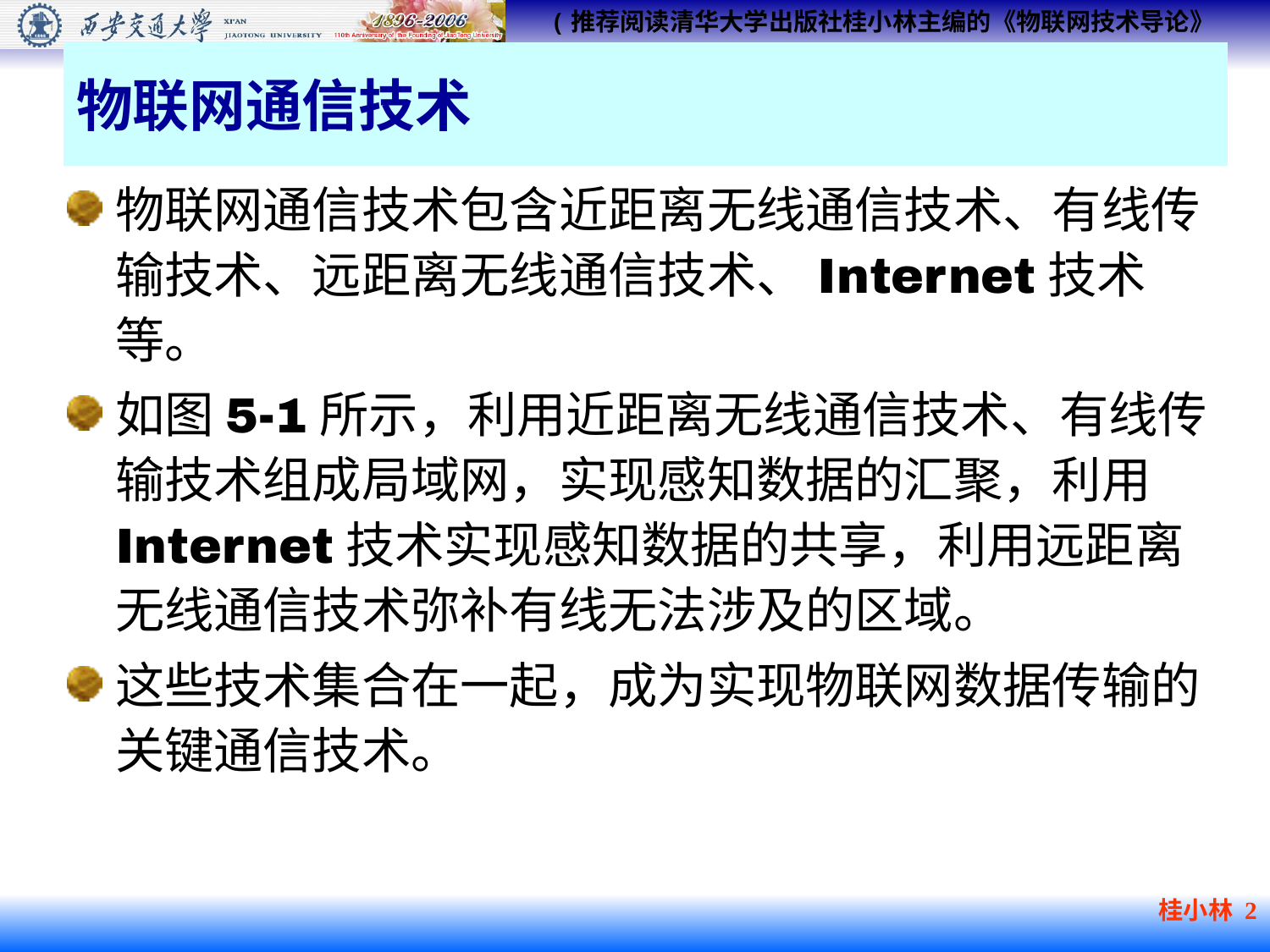

# 物联网通信技术
物联网通信技术包含近距离无线通信技术、有线传输技术、远距离无线通信技术、Internet技术等。
如图5-1所示，利用近距离无线通信技术、有线传输技术组成局域网，实现感知数据的汇聚，利用Internet技术实现感知数据的共享，利用远距离无线通信技术弥补有线无法涉及的区域。
这些技术集合在一起，成为实现物联网数据传输的关键通信技术。
桂小林 2